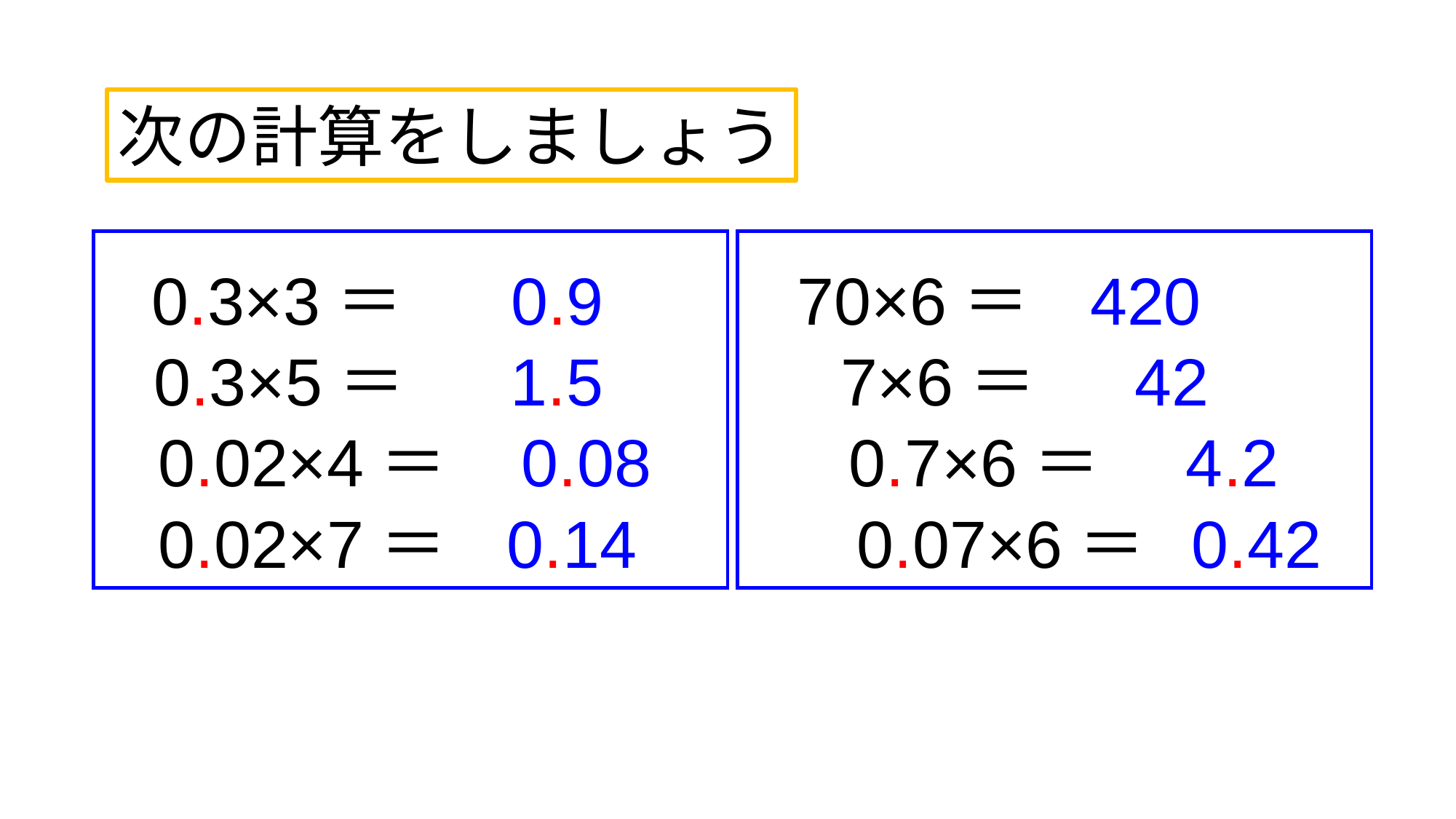

次の計算をしましょう

0.3×3＝
0.9
70×6＝
420
0.3×5＝
1.5
7×6＝
42
0.02×4＝
0.08
0.7×6＝
4.2
0.02×7＝
0.14
0.07×6＝
0.42